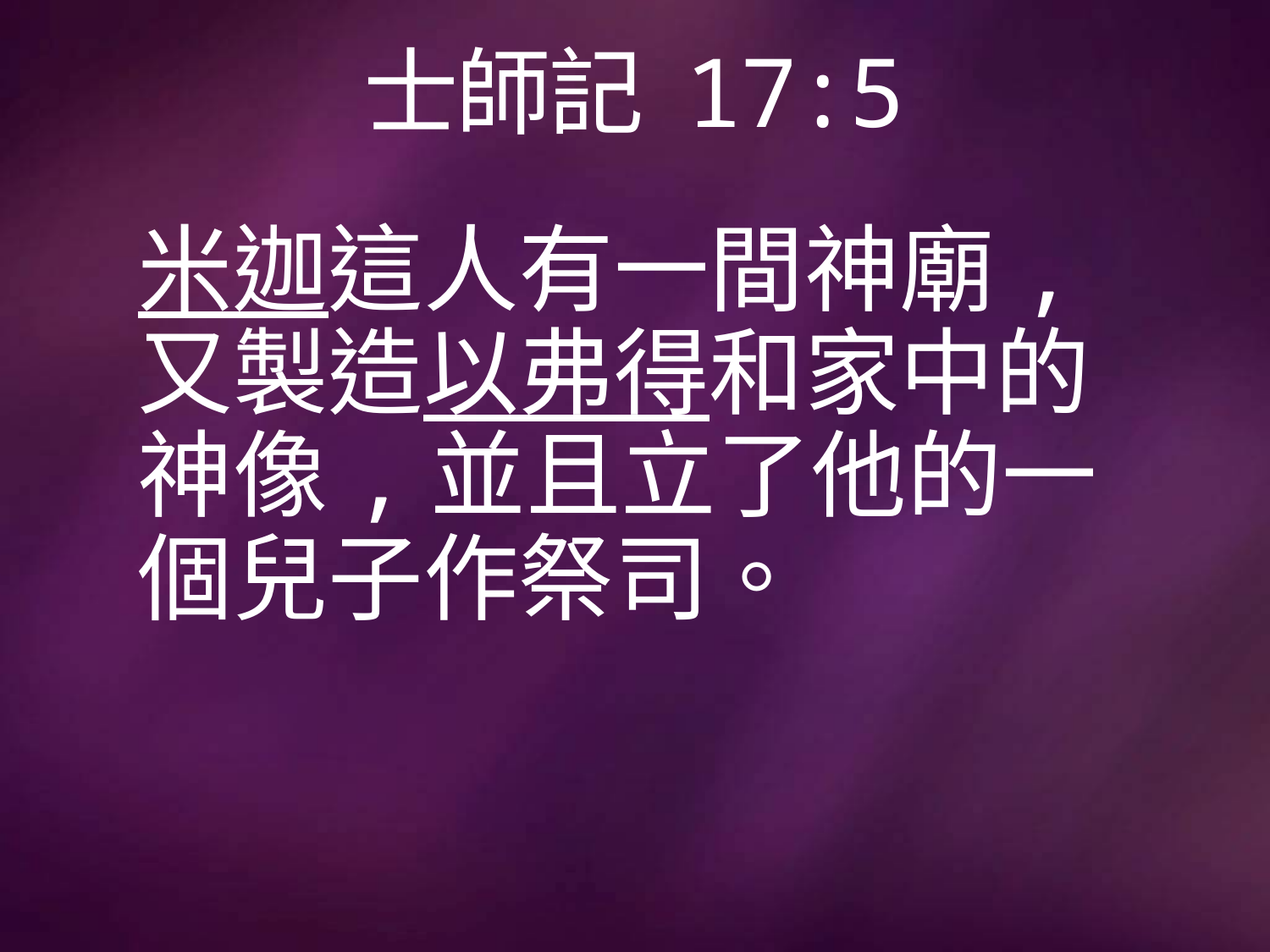

# 士師記 17:5
米迦這人有一間神廟,又製造以弗得和家中的神像,並且立了他的一個兒子作祭司。